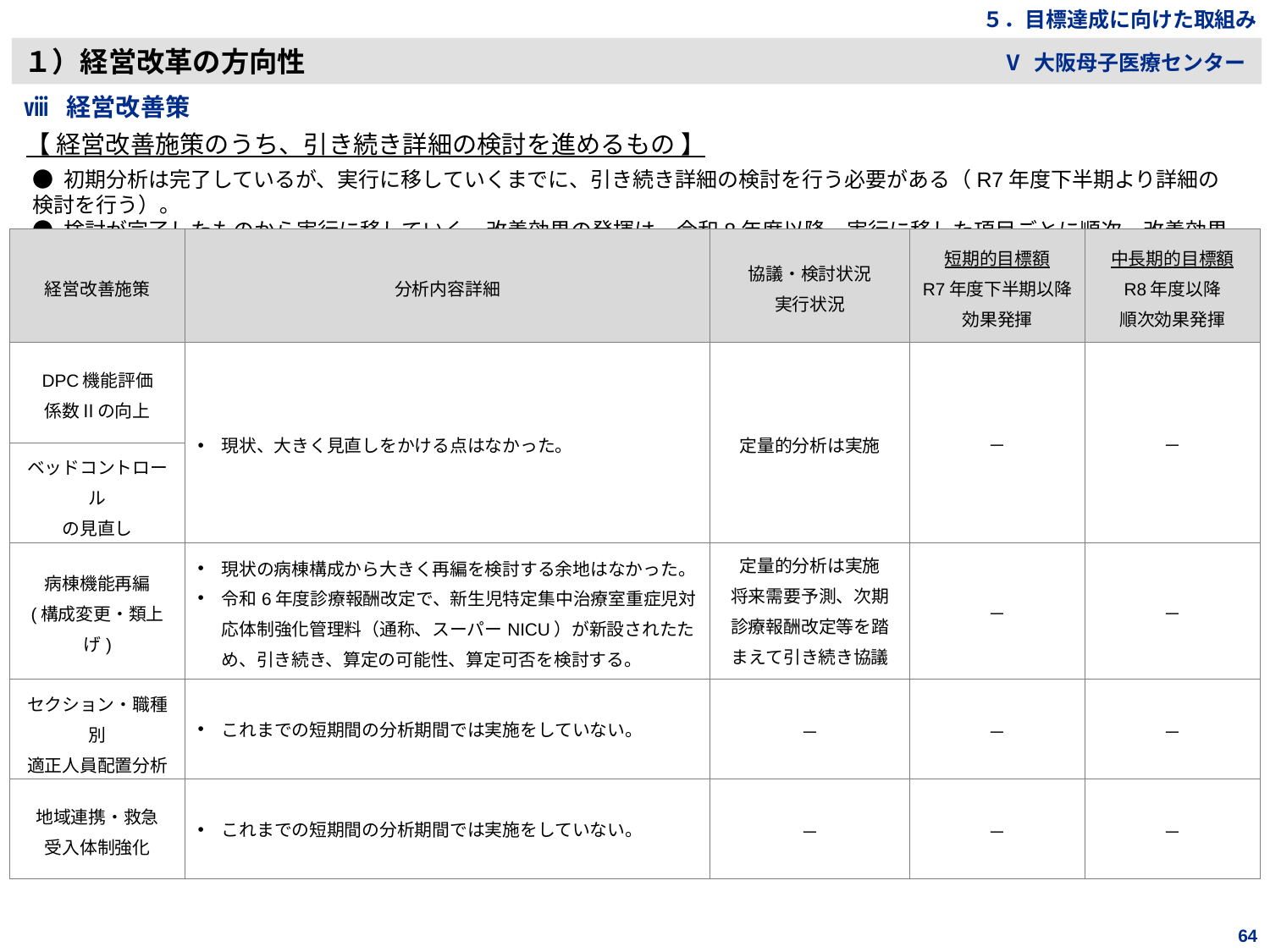

５．目標達成に向けた取組み
１）経営改革の方向性
Ⅴ 大阪母子医療センター
ⅷ  経営改善策
【 経営改善施策のうち、引き続き詳細の検討を進めるもの 】
● 初期分析は完了しているが、実行に移していくまでに、引き続き詳細の検討を行う必要がある（R7年度下半期より詳細の検討を行う）。
● 検討が完了したものから実行に移していく。改善効果の発揮は、令和8年度以降、実行に移した項目ごとに順次、改善効果を発揮していく。
| 経営改善施策 | 分析内容詳細 | 協議・検討状況 実行状況 | 短期的目標額 R7年度下半期以降 効果発揮 | 中長期的目標額 R8年度以降 順次効果発揮 |
| --- | --- | --- | --- | --- |
| DPC機能評価 係数Ⅱの向上 | 現状、大きく見直しをかける点はなかった。 | 定量的分析は実施 | － | － |
| ベッドコントロール の見直し |  |  |  |  |
| 病棟機能再編 (構成変更・類上げ) | 現状の病棟構成から大きく再編を検討する余地はなかった。 令和6年度診療報酬改定で、新生児特定集中治療室重症児対応体制強化管理料（通称、スーパーNICU）が新設されたため、引き続き、算定の可能性、算定可否を検討する。 | 定量的分析は実施 将来需要予測、次期診療報酬改定等を踏まえて引き続き協議が必要 | － | － |
| セクション・職種別 適正人員配置分析 | これまでの短期間の分析期間では実施をしていない。 | － | － | － |
| 地域連携・救急 受入体制強化 | これまでの短期間の分析期間では実施をしていない。 | － | － | － |
64